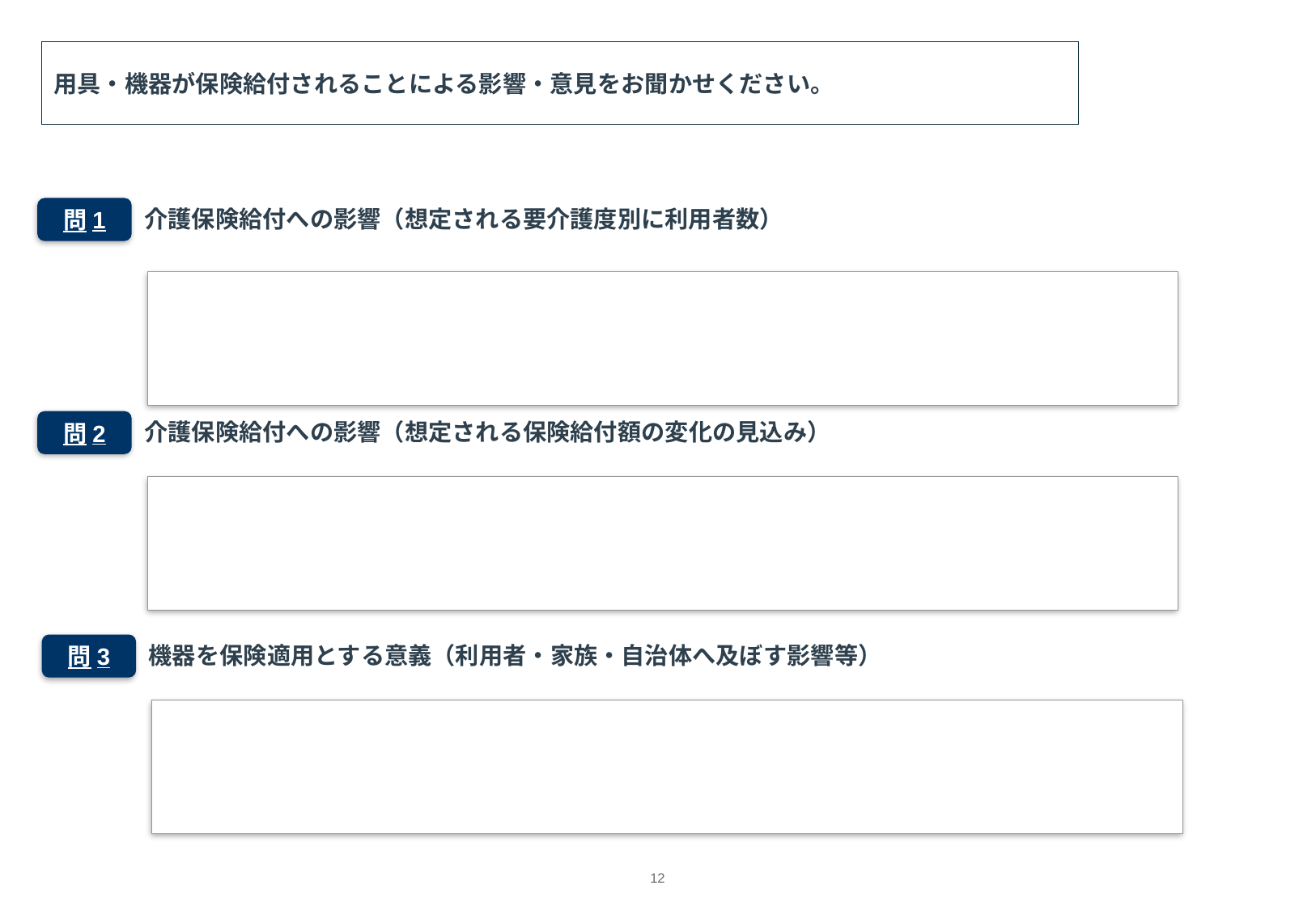

用具・機器が保険給付されることによる影響・意見をお聞かせください。
問1
介護保険給付への影響（想定される要介護度別に利用者数）

問2
介護保険給付への影響（想定される保険給付額の変化の見込み）

問3
機器を保険適用とする意義（利用者・家族・自治体へ及ぼす影響等）